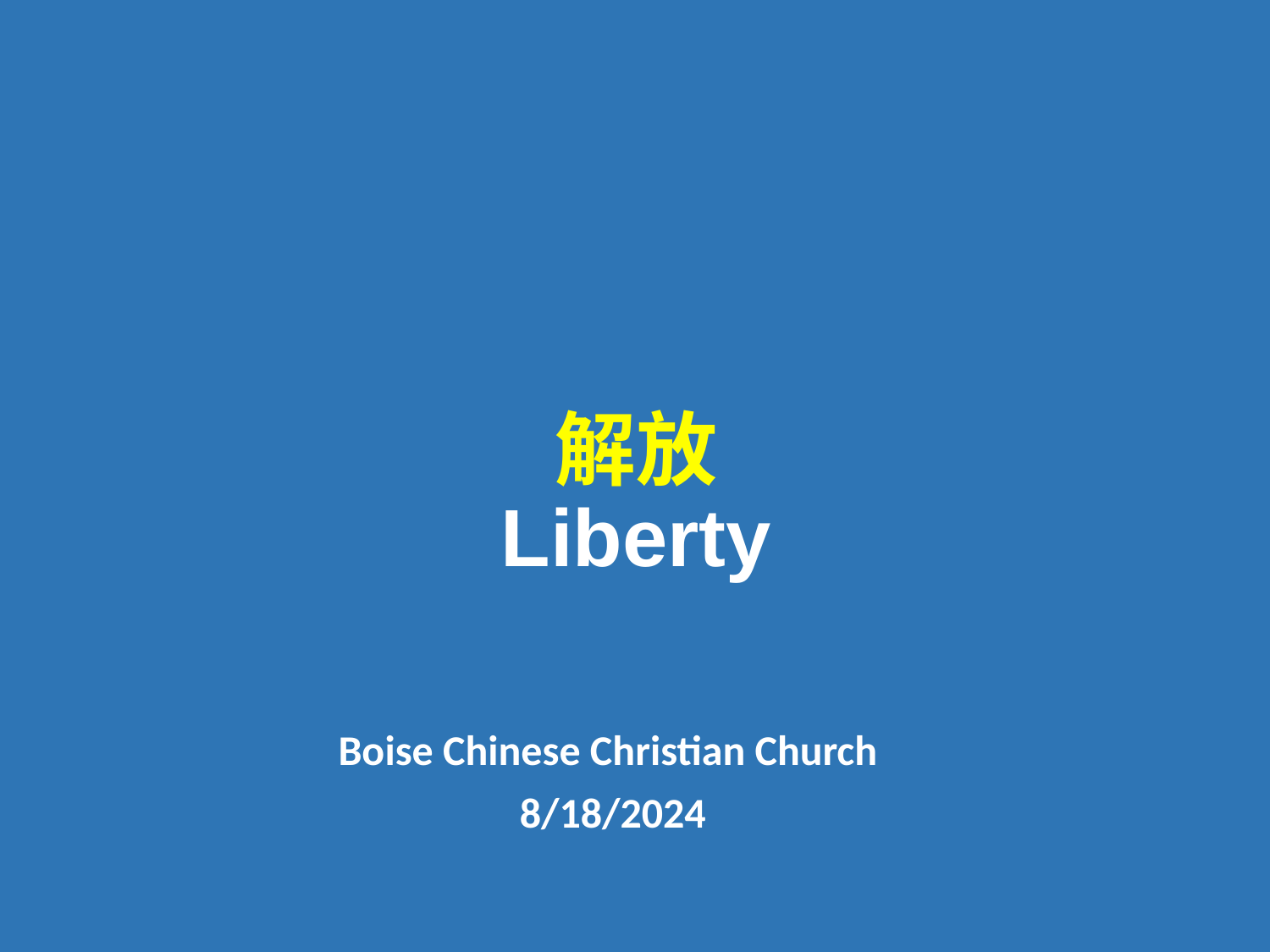

# 解放 Liberty
Boise Chinese Christian Church
8/18/2024